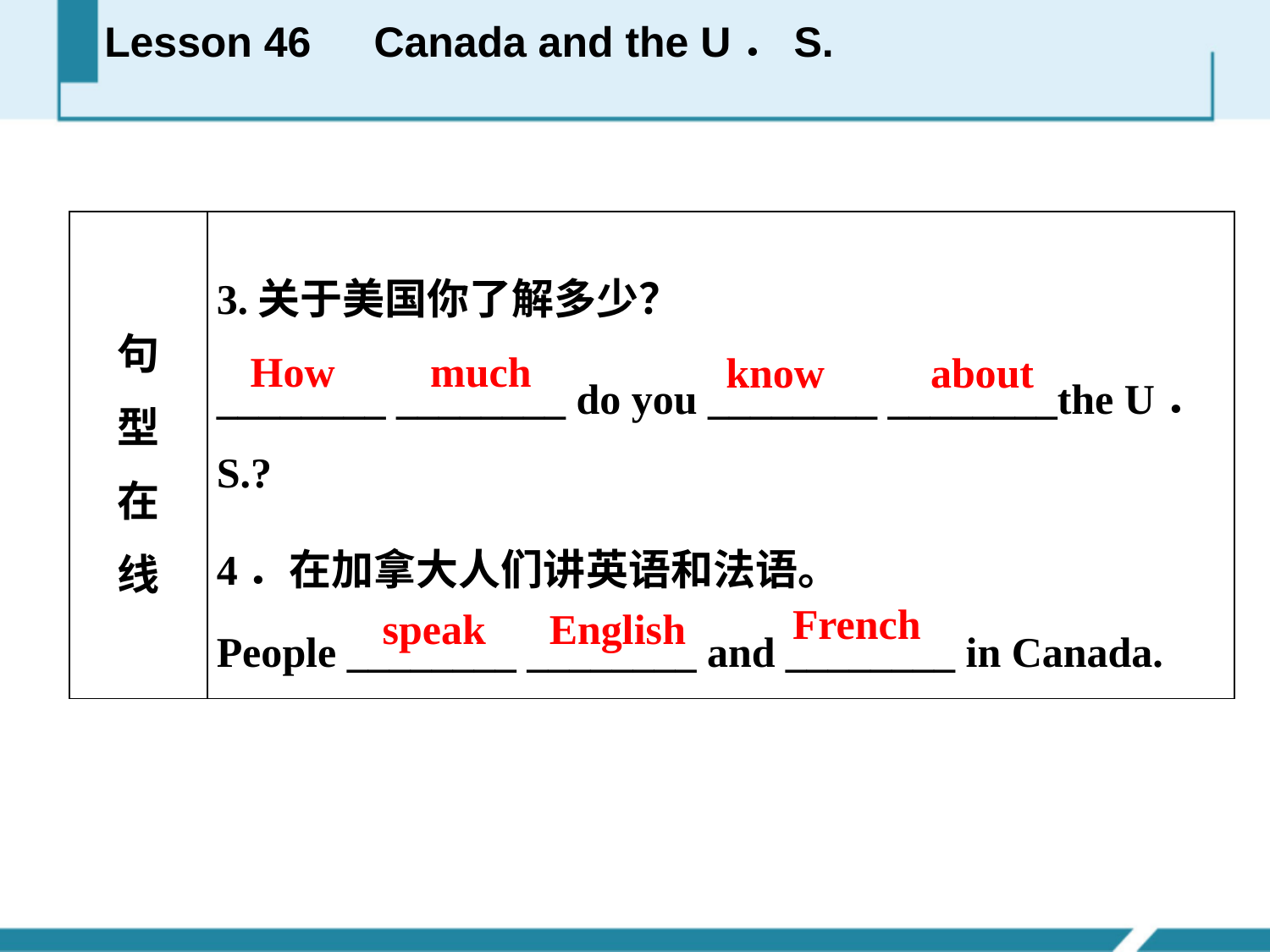

Lesson 46　Canada and the U．S.
| 句 型 在 线 | 3.关于美国你了解多少？ \_\_\_\_\_\_\_\_ \_\_\_\_\_\_\_\_ do you \_\_\_\_\_\_\_\_ \_\_\_\_\_\_\_\_the U．S.? 4．在加拿大人们讲英语和法语。 People \_\_\_\_\_\_\_\_ \_\_\_\_\_\_\_\_ and \_\_\_\_\_\_\_\_ in Canada. |
| --- | --- |
How         much
know          about

French
speak      English